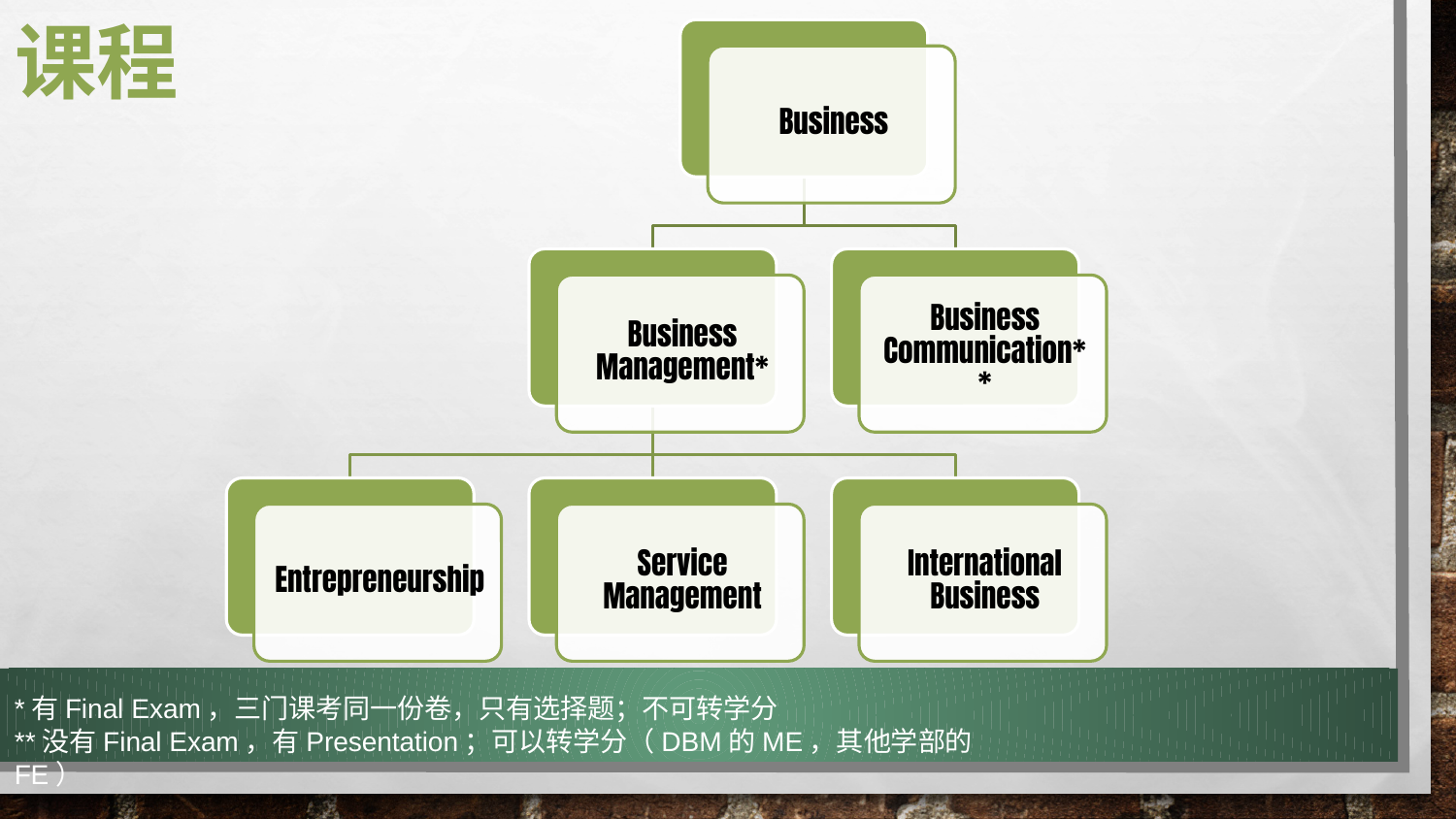

# 课程
Business
Business Management*
Entrepreneurship
Service Management
International Business
Business Communication**
*有Final Exam，三门课考同一份卷，只有选择题；不可转学分
**没有Final Exam，有Presentation；可以转学分（DBM的ME，其他学部的FE）